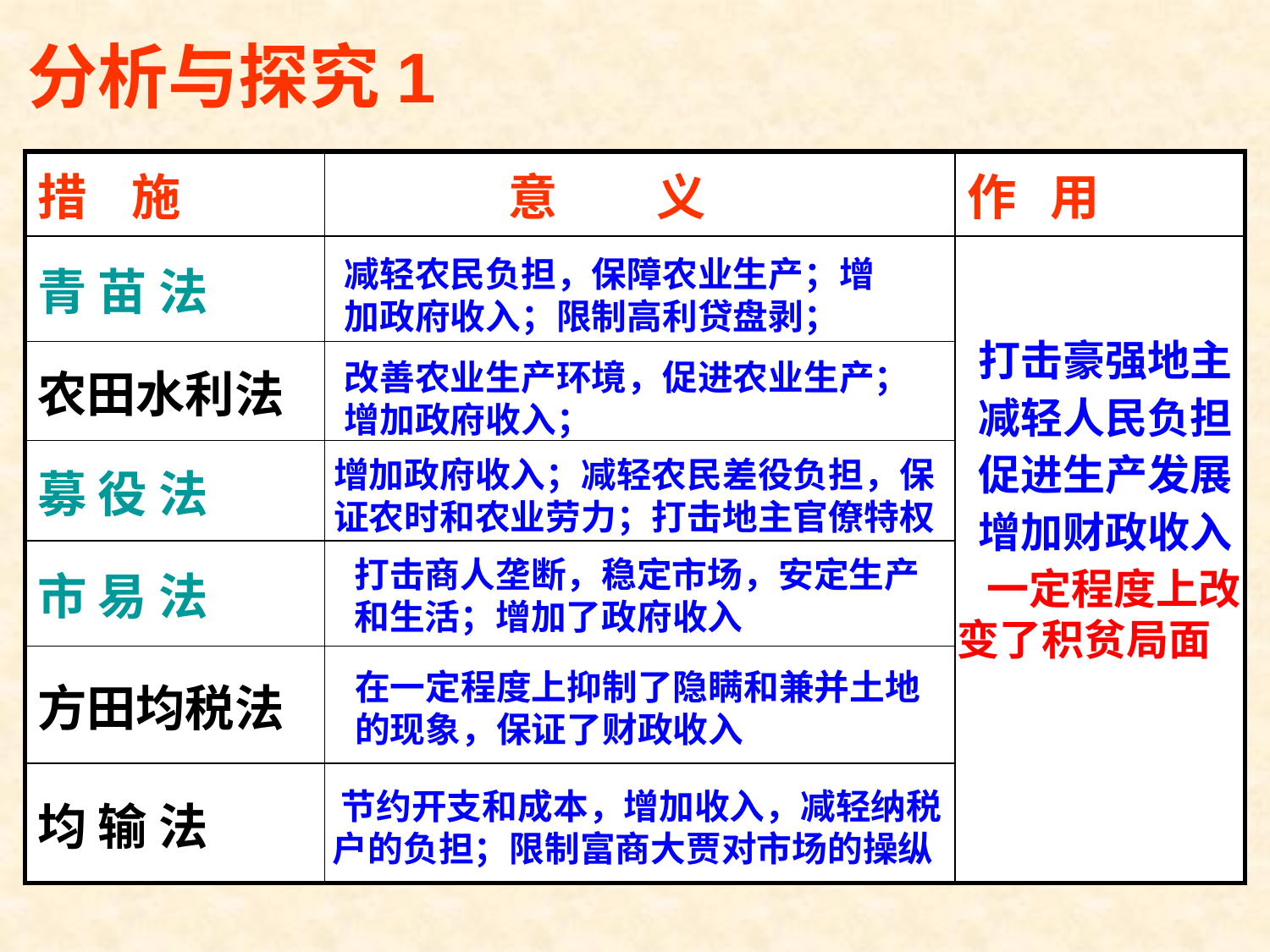

分析与探究1
| 措 施 | 意　　义 | 作 用 |
| --- | --- | --- |
| 青 苗 法 |  |  |
| 农田水利法 |  |  |
| 募 役 法 |  |  |
| 市 易 法 |  |  |
| 方田均税法 |  |  |
| 均 输 法 |  |  |
减轻农民负担，保障农业生产；增加政府收入；限制高利贷盘剥；
打击豪强地主
减轻人民负担
促进生产发展
增加财政收入
  一定程度上改变了积贫局面
改善农业生产环境，促进农业生产；增加政府收入；
增加政府收入；减轻农民差役负担，保证农时和农业劳力；打击地主官僚特权
打击商人垄断，稳定市场，安定生产和生活；增加了政府收入
在一定程度上抑制了隐瞒和兼并土地的现象，保证了财政收入
 节约开支和成本，增加收入，减轻纳税户的负担；限制富商大贾对市场的操纵